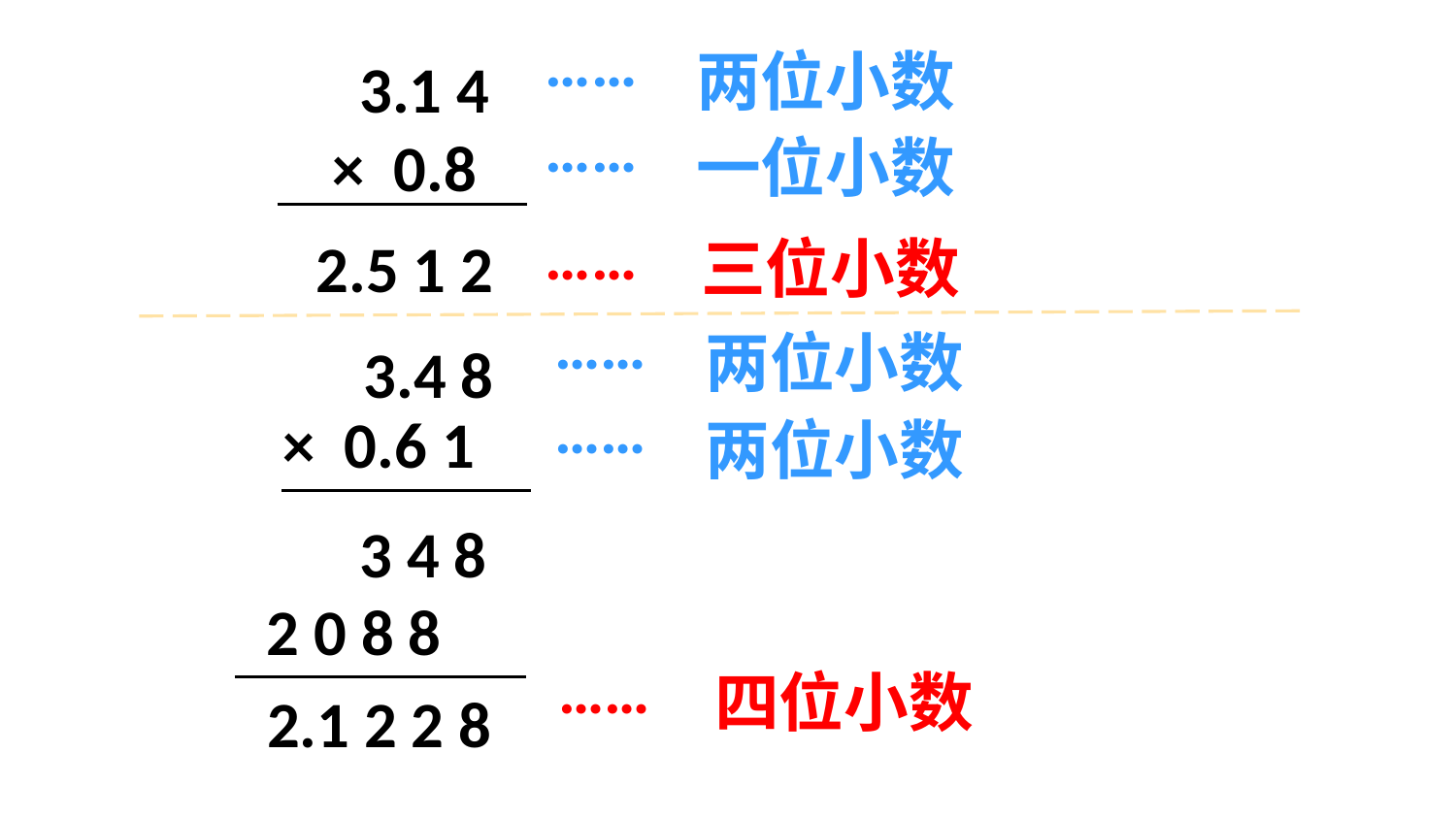

……
  两位小数
3.1 4
×  0.8
2.5 1 2
……
  一位小数
……
  三位小数
……
  两位小数
3.4 8
×  0.6 1
3 4 8
2 0 8 8
2.1 2 2 8
……
  两位小数
……
  四位小数